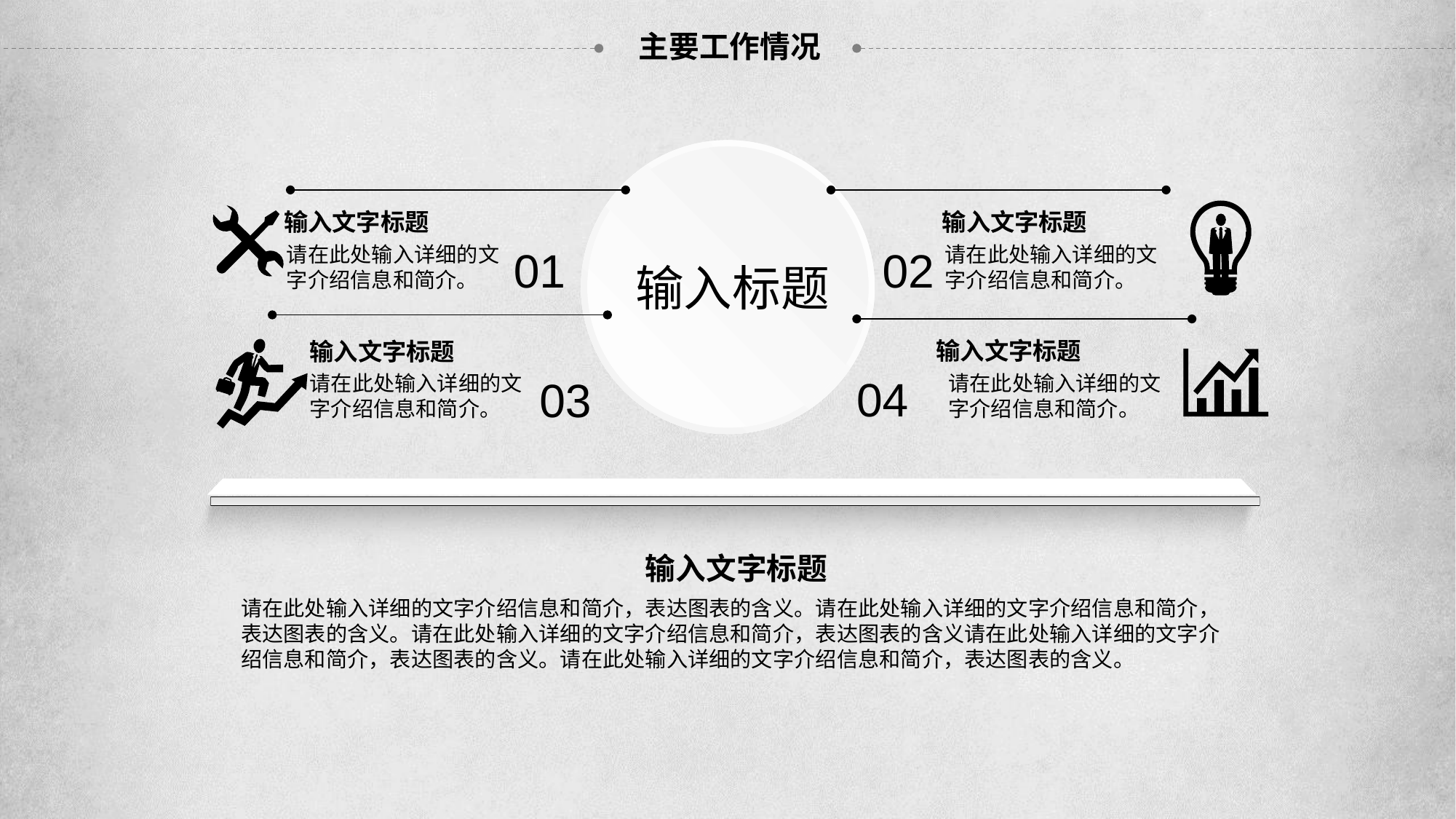

主要工作情况

输入文字标题
输入文字标题

请在此处输入详细的文字介绍信息和简介。
02
请在此处输入详细的文字介绍信息和简介。
01
输入标题
输入文字标题
输入文字标题

请在此处输入详细的文字介绍信息和简介。
04
请在此处输入详细的文字介绍信息和简介。
03

输入文字标题
请在此处输入详细的文字介绍信息和简介，表达图表的含义。请在此处输入详细的文字介绍信息和简介，表达图表的含义。请在此处输入详细的文字介绍信息和简介，表达图表的含义请在此处输入详细的文字介绍信息和简介，表达图表的含义。请在此处输入详细的文字介绍信息和简介，表达图表的含义。